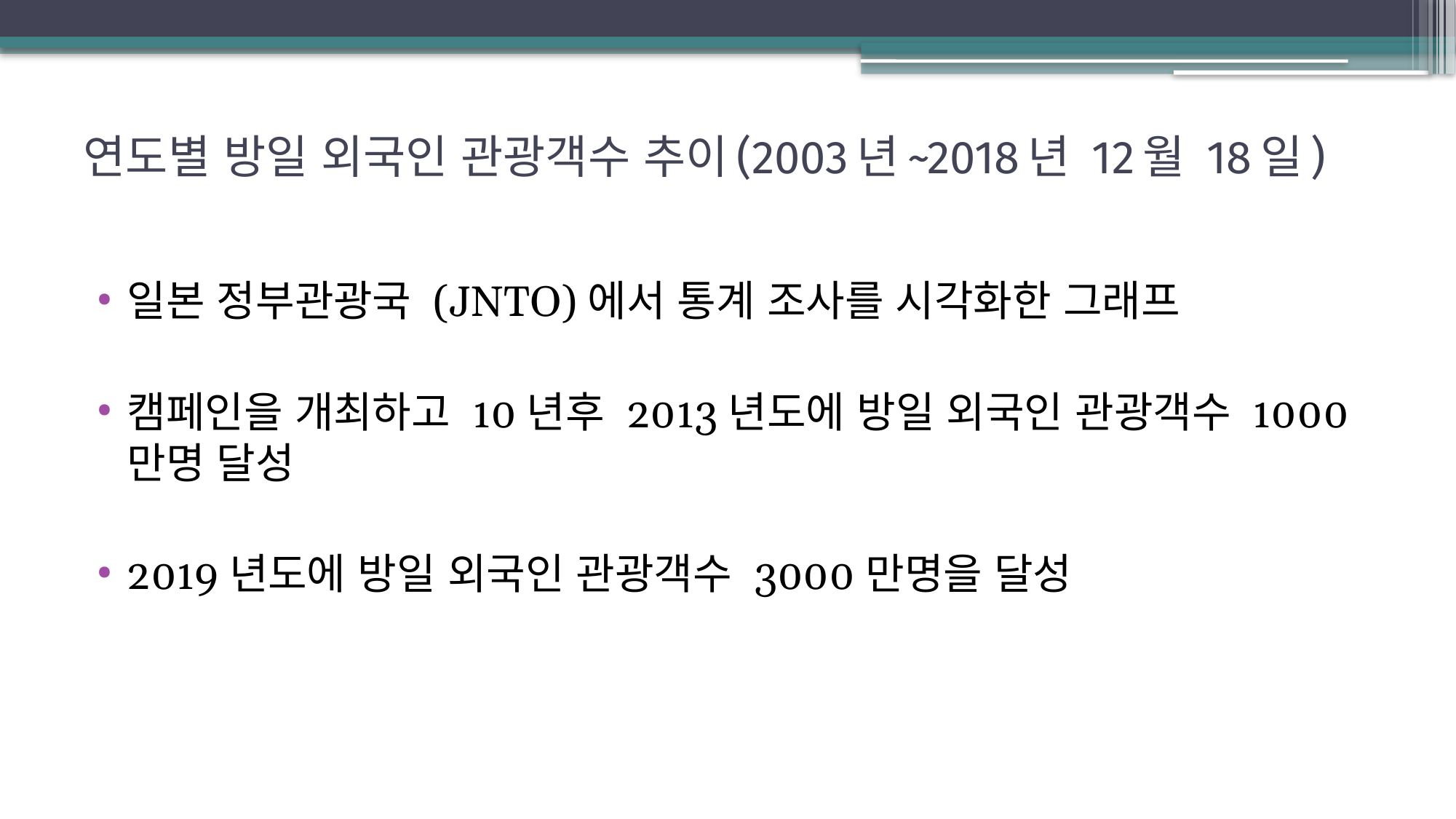

# 연도별 방일 외국인 관광객수 추이(2003년~2018년 12월 18일)
일본 정부관광국 (JNTO)에서 통계 조사를 시각화한 그래프

캠페인을 개최하고 10년후 2013년도에 방일 외국인 관광객수 1000만명 달성

2019년도에 방일 외국인 관광객수 3000만명을 달성